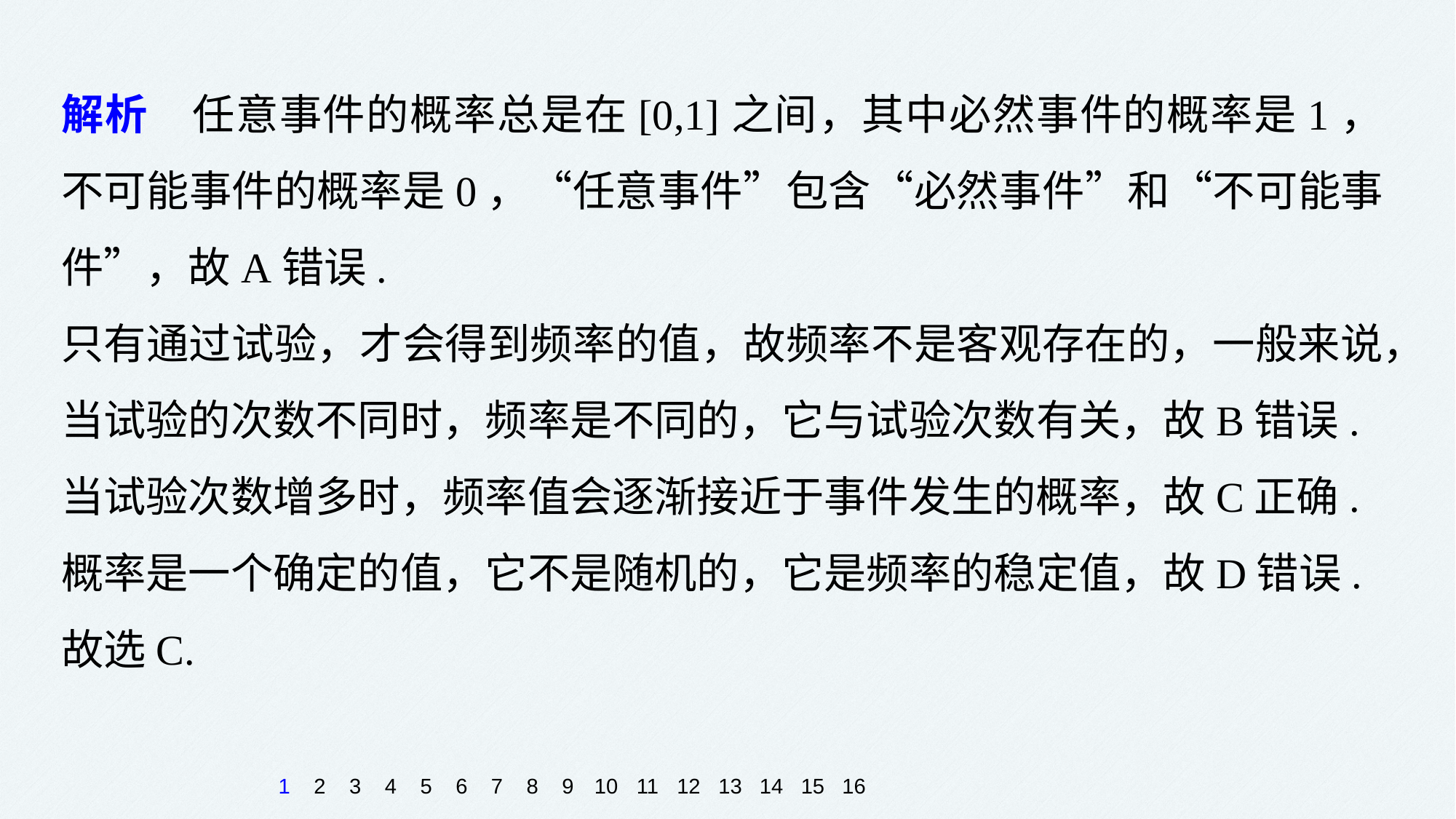

解析　任意事件的概率总是在[0,1]之间，其中必然事件的概率是1，不可能事件的概率是0，“任意事件”包含“必然事件”和“不可能事件”，故A错误.
只有通过试验，才会得到频率的值，故频率不是客观存在的，一般来说，当试验的次数不同时，频率是不同的，它与试验次数有关，故B错误.
当试验次数增多时，频率值会逐渐接近于事件发生的概率，故C正确.
概率是一个确定的值，它不是随机的，它是频率的稳定值，故D错误.
故选C.
1
2
3
4
5
6
7
8
9
10
11
12
13
14
15
16